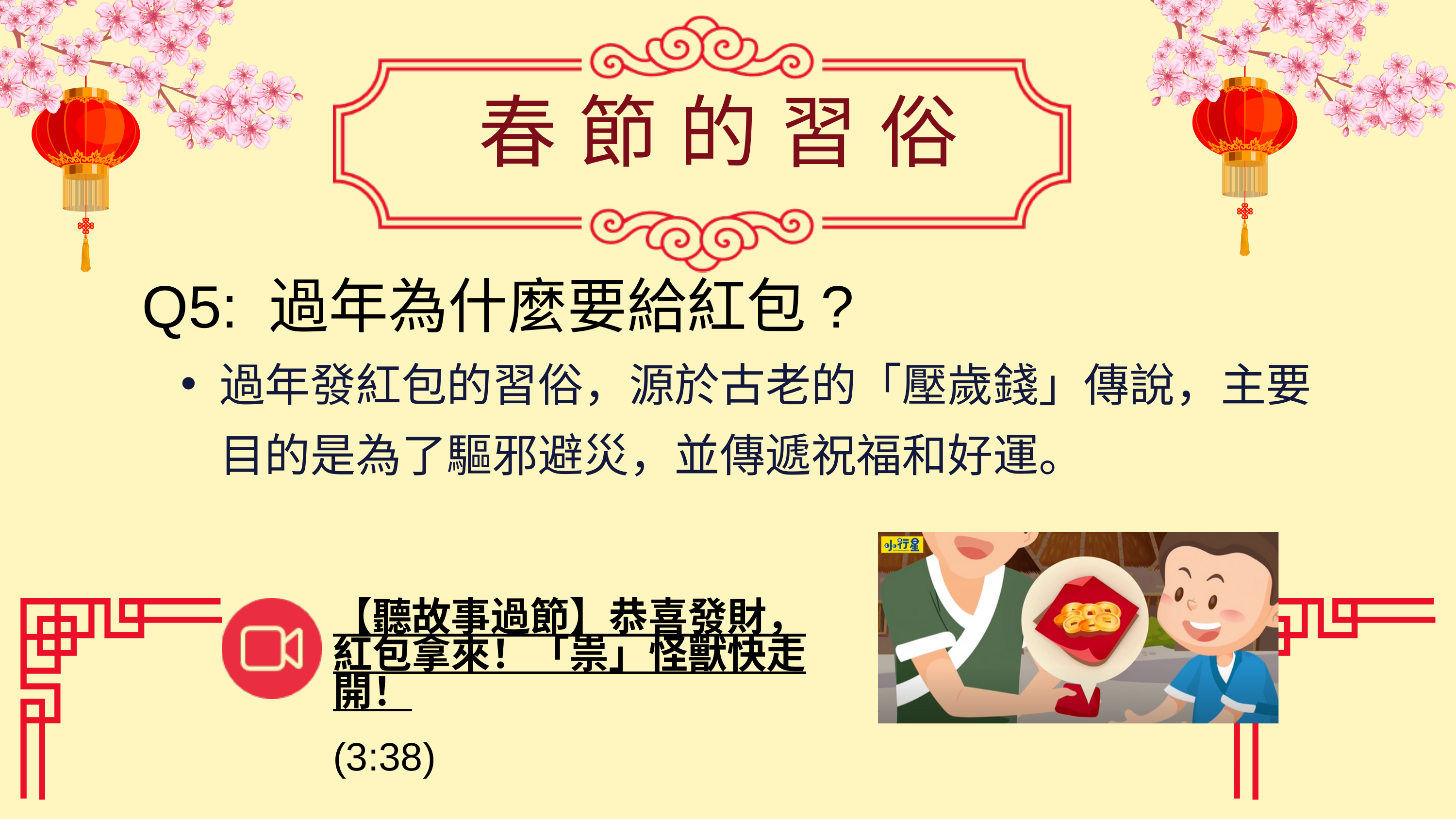

春節的習俗
Q5: 過年為什麼要給紅包?
過年發紅包的習俗，源於古老的「壓歲錢」傳說，主要目的是為了驅邪避災，並傳遞祝福和好運。

【聽故事過節】恭喜發財，紅包拿來！「祟」怪獸快走開！(3:38)